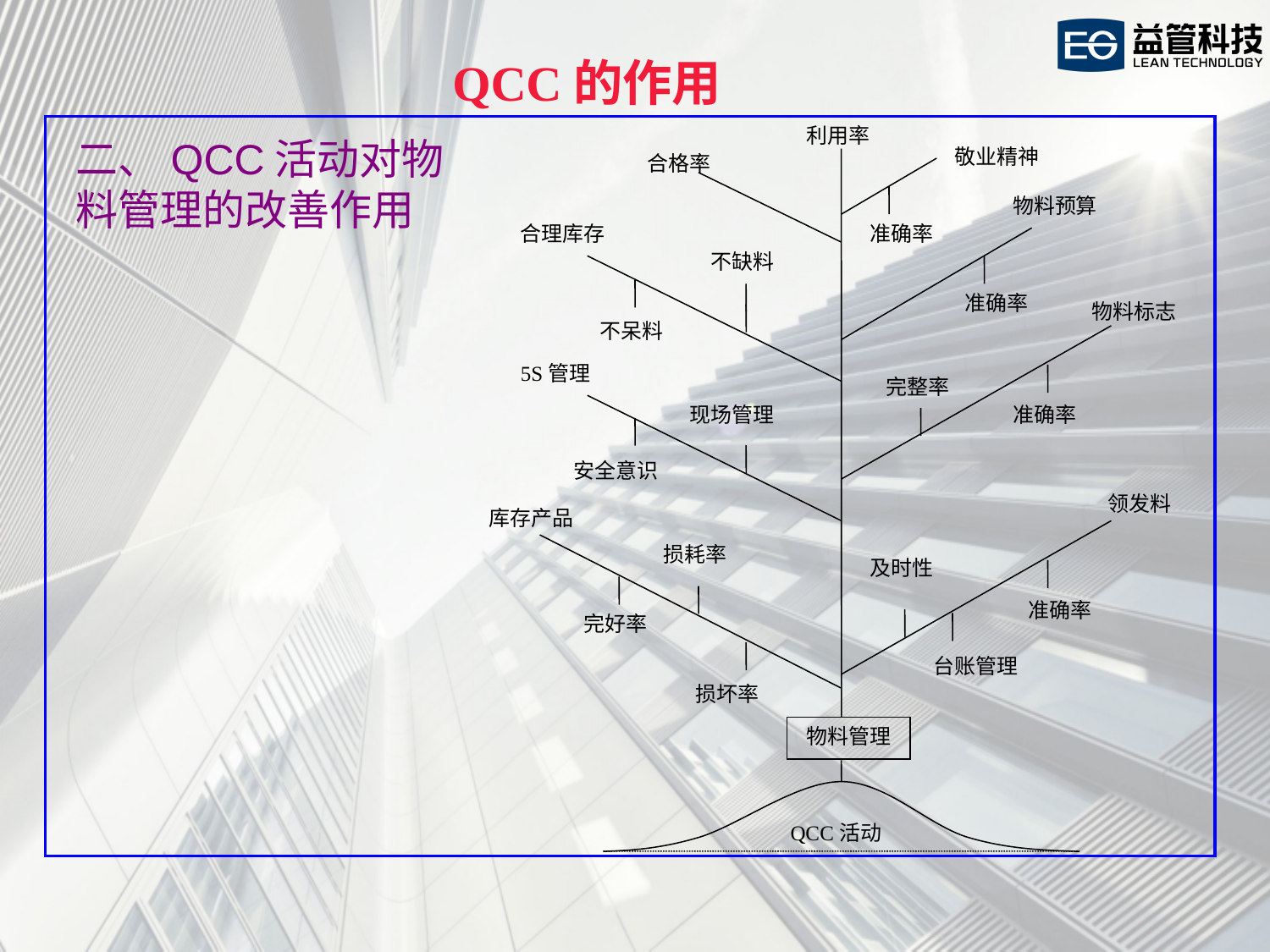

QCC的作用

利用率
二、QCC活动对物料管理的改善作用
敬业精神
合格率

物料预算
合理库存
准确率

不缺料

准确率
物料标志

不呆料

5S管理

完整率

现场管理
准确率

安全意识
领发料
库存产品

损耗率
及时性

准确率
完好率

台账管理
损坏率
物料管理

QCC活动